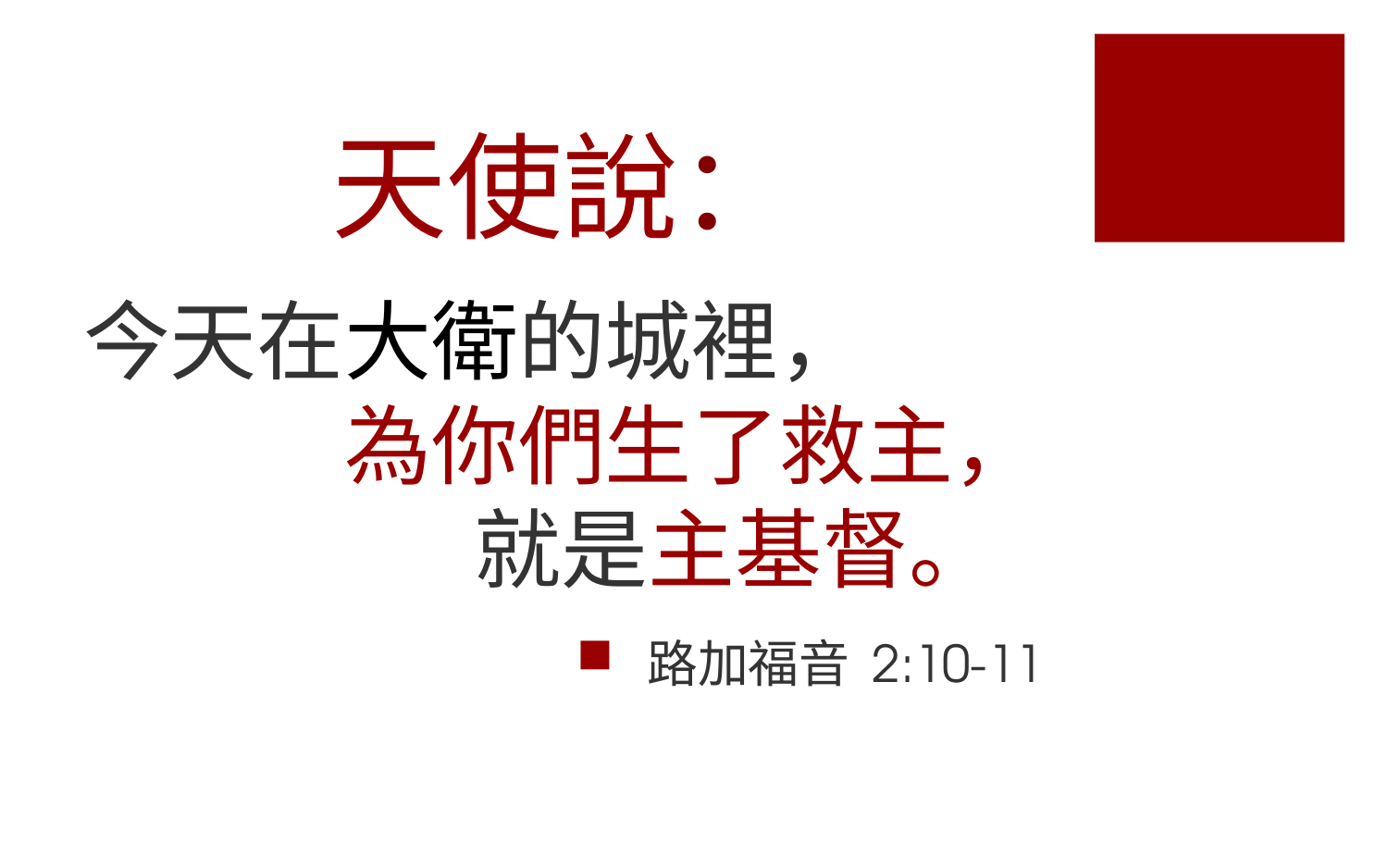

# 天使說：
今天在大衛的城裡，                 		為你們生了救主，                    			就是主基督。
路加福音 2:10-11